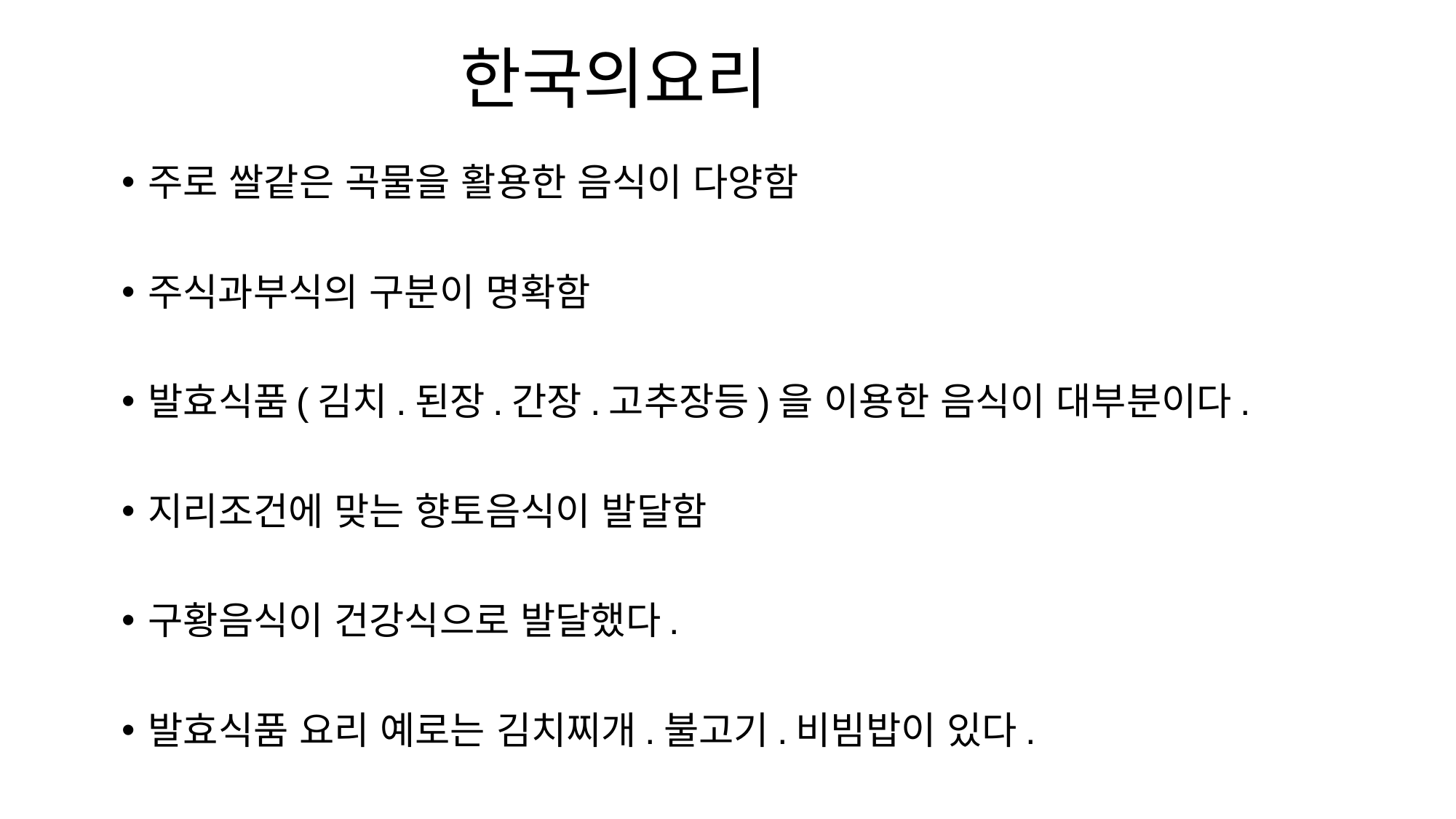

# 한국의요리
주로 쌀같은 곡물을 활용한 음식이 다양함

주식과부식의 구분이 명확함

발효식품(김치.된장.간장.고추장등)을 이용한 음식이 대부분이다.

지리조건에 맞는 향토음식이 발달함

구황음식이 건강식으로 발달했다.

발효식품 요리 예로는 김치찌개.불고기.비빔밥이 있다.